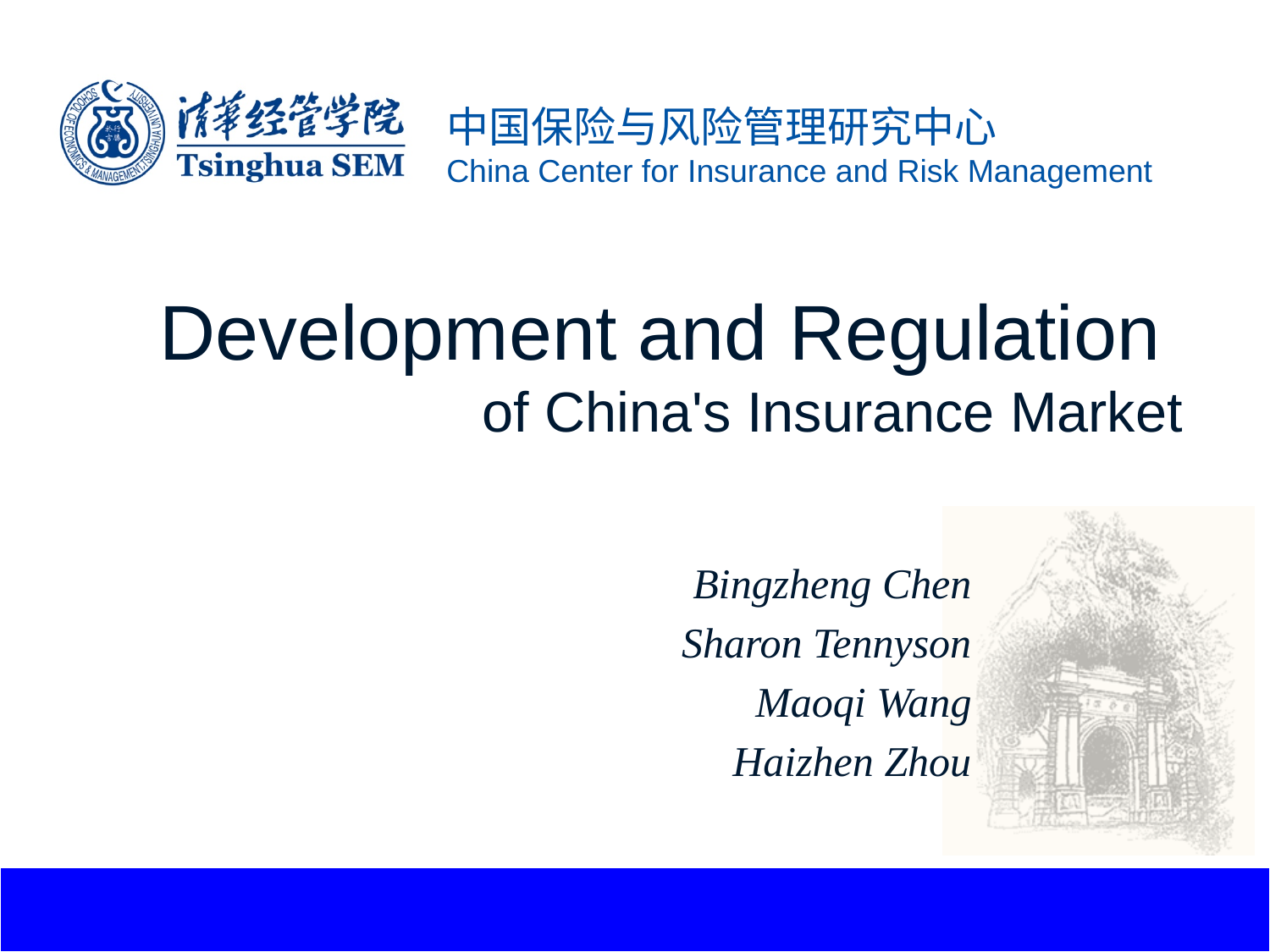

中国保险与风险管理研究中心
China Center for Insurance and Risk Management
# Development and Regulation of China's Insurance Market
 Bingzheng Chen
Sharon Tennyson
Maoqi Wang
Haizhen Zhou